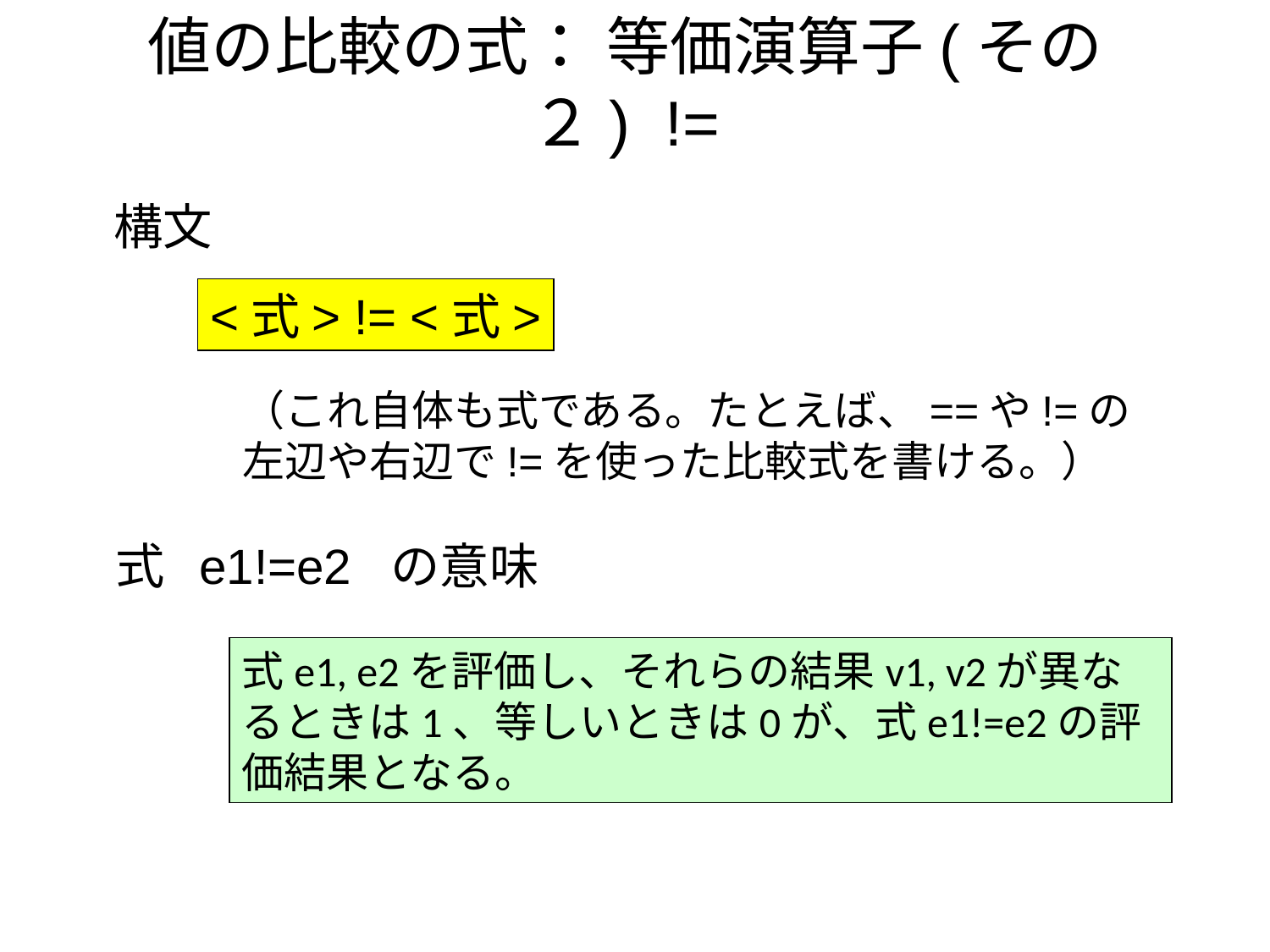

# 値の比較の式： 等価演算子(その２)  !=
構文
<式> != <式>
（これ自体も式である。たとえば、==や!=の左辺や右辺で!=を使った比較式を書ける。）
式  e1!=e2  の意味
式e1, e2を評価し、それらの結果v1, v2が異なるときは1、等しいときは0が、式e1!=e2の評価結果となる。